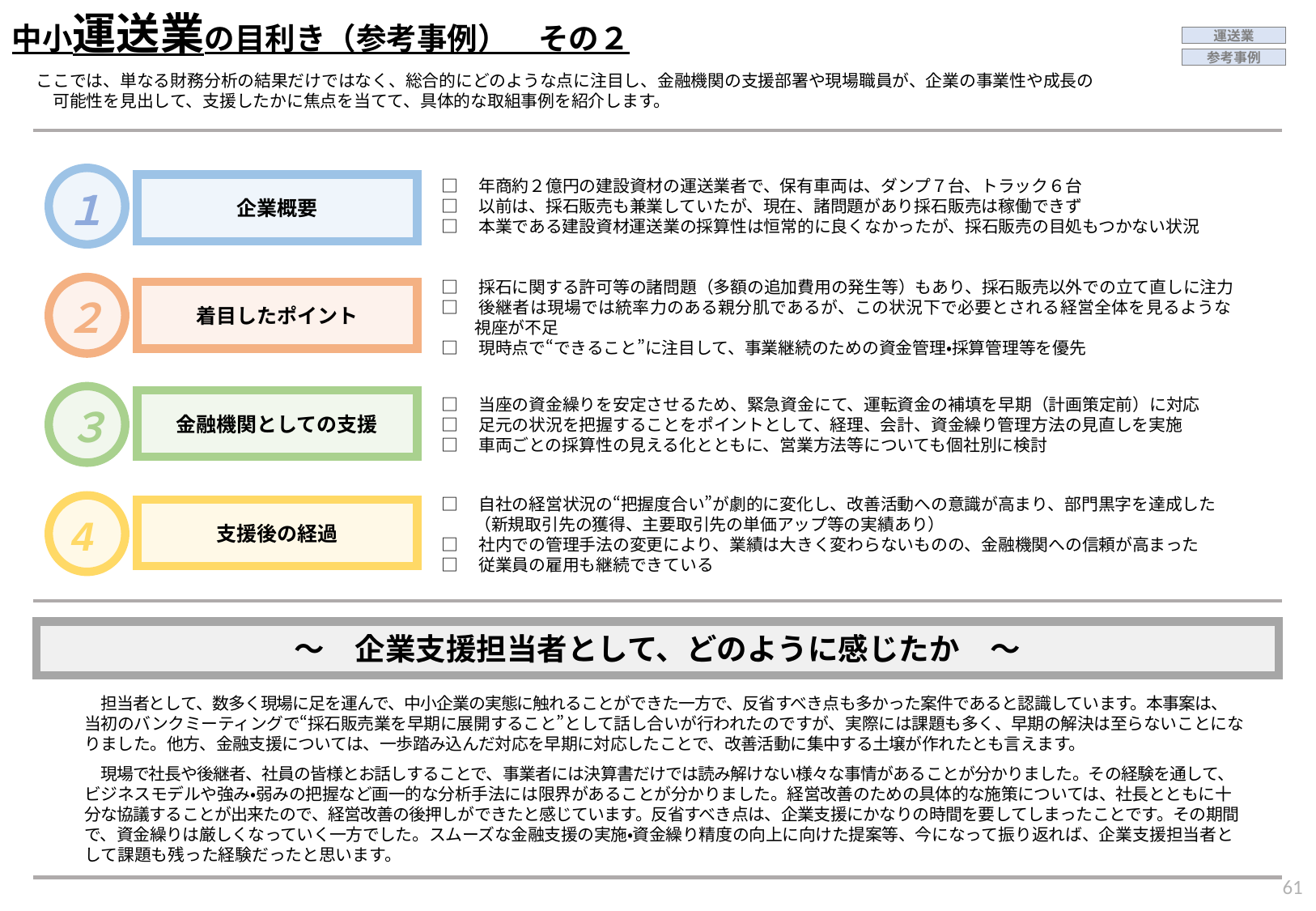

中小運送業の目利き（参考事例）　その２
運送業
参考事例
ここでは、単なる財務分析の結果だけではなく、総合的にどのような点に注目し、金融機関の支援部署や現場職員が、企業の事業性や成長の　　可能性を見出して、支援したかに焦点を当てて、具体的な取組事例を紹介します。

１
企業概要
□　年商約２億円の建設資材の運送業者で、保有車両は、ダンプ７台、トラック６台
□　以前は、採石販売も兼業していたが、現在、諸問題があり採石販売は稼働できず
□　本業である建設資材運送業の採算性は恒常的に良くなかったが、採石販売の目処もつかない状況
□　採石に関する許可等の諸問題（多額の追加費用の発生等）もあり、採石販売以外での立て直しに注力
□　後継者は現場では統率力のある親分肌であるが、この状況下で必要とされる経営全体を見るような
　　視座が不足
□　現時点で“できること”に注目して、事業継続のための資金管理・採算管理等を優先

着目したポイント
２

□　当座の資金繰りを安定させるため、緊急資金にて、運転資金の補填を早期（計画策定前）に対応
□　足元の状況を把握することをポイントとして、経理、会計、資金繰り管理方法の見直しを実施
□　車両ごとの採算性の見える化とともに、営業方法等についても個社別に検討
金融機関としての支援
３
□　自社の経営状況の“把握度合い”が劇的に変化し、改善活動への意識が高まり、部門黒字を達成した
　　（新規取引先の獲得、主要取引先の単価アップ等の実績あり）
□　社内での管理手法の変更により、業績は大きく変わらないものの、金融機関への信頼が高まった
□　従業員の雇用も継続できている

支援後の経過
4
～　企業支援担当者として、どのように感じたか　～
　担当者として、数多く現場に足を運んで、中小企業の実態に触れることができた一方で、反省すべき点も多かった案件であると認識しています。本事案は、当初のバンクミーティングで“採石販売業を早期に展開すること”として話し合いが行われたのですが、実際には課題も多く、早期の解決は至らないことになりました。他方、金融支援については、一歩踏み込んだ対応を早期に対応したことで、改善活動に集中する土壌が作れたとも言えます。
　現場で社長や後継者、社員の皆様とお話しすることで、事業者には決算書だけでは読み解けない様々な事情があることが分かりました。その経験を通して、ビジネスモデルや強み・弱みの把握など画一的な分析手法には限界があることが分かりました。経営改善のための具体的な施策については、社長とともに十分な協議することが出来たので、経営改善の後押しができたと感じています。反省すべき点は、企業支援にかなりの時間を要してしまったことです。その期間で、資金繰りは厳しくなっていく一方でした。スムーズな金融支援の実施・資金繰り精度の向上に向けた提案等、今になって振り返れば、企業支援担当者として課題も残った経験だったと思います。
61